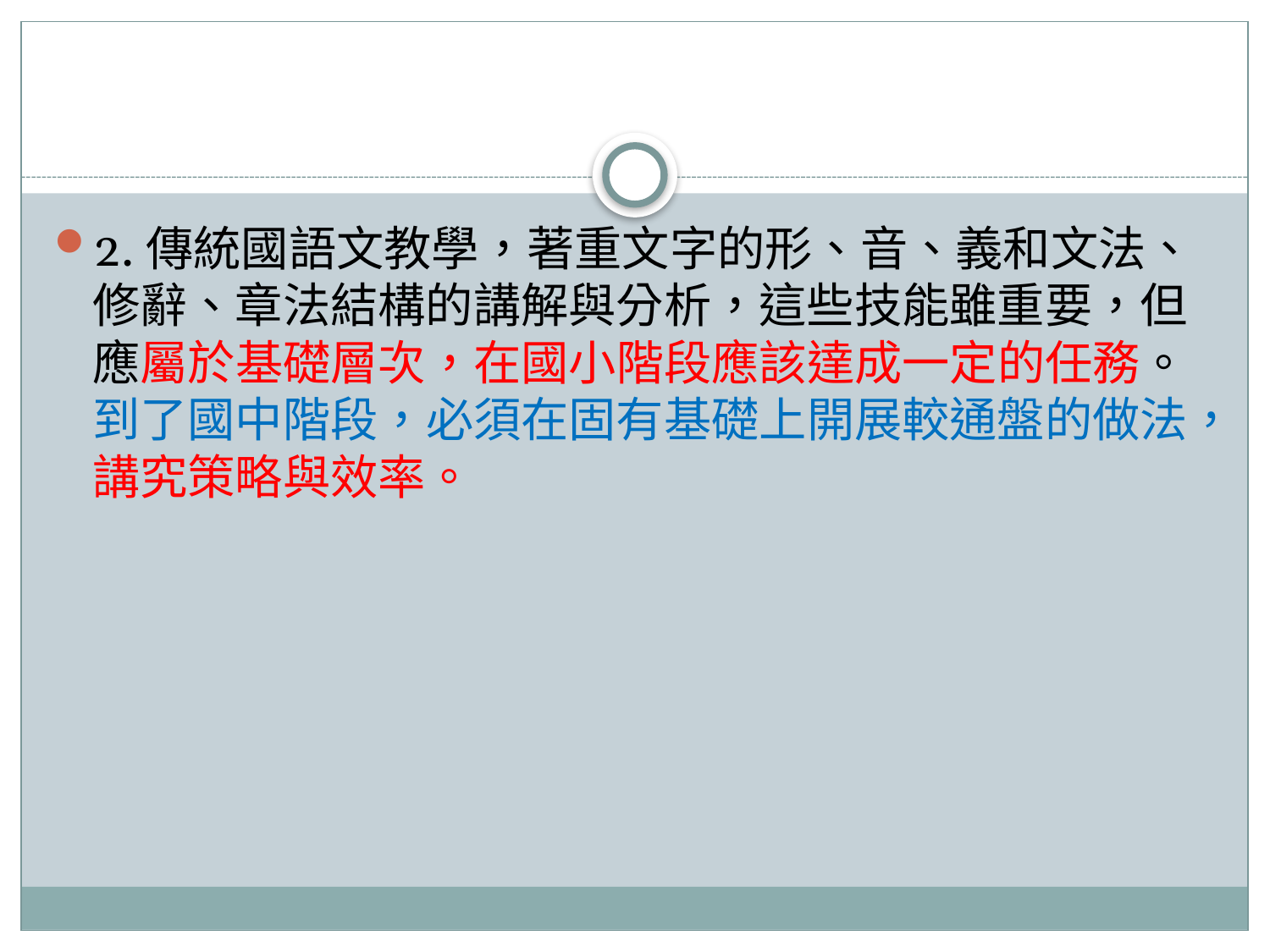

#
2.傳統國語文教學，著重文字的形、音、義和文法、修辭、章法結構的講解與分析，這些技能雖重要，但應屬於基礎層次，在國小階段應該達成一定的任務。到了國中階段，必須在固有基礎上開展較通盤的做法，講究策略與效率。